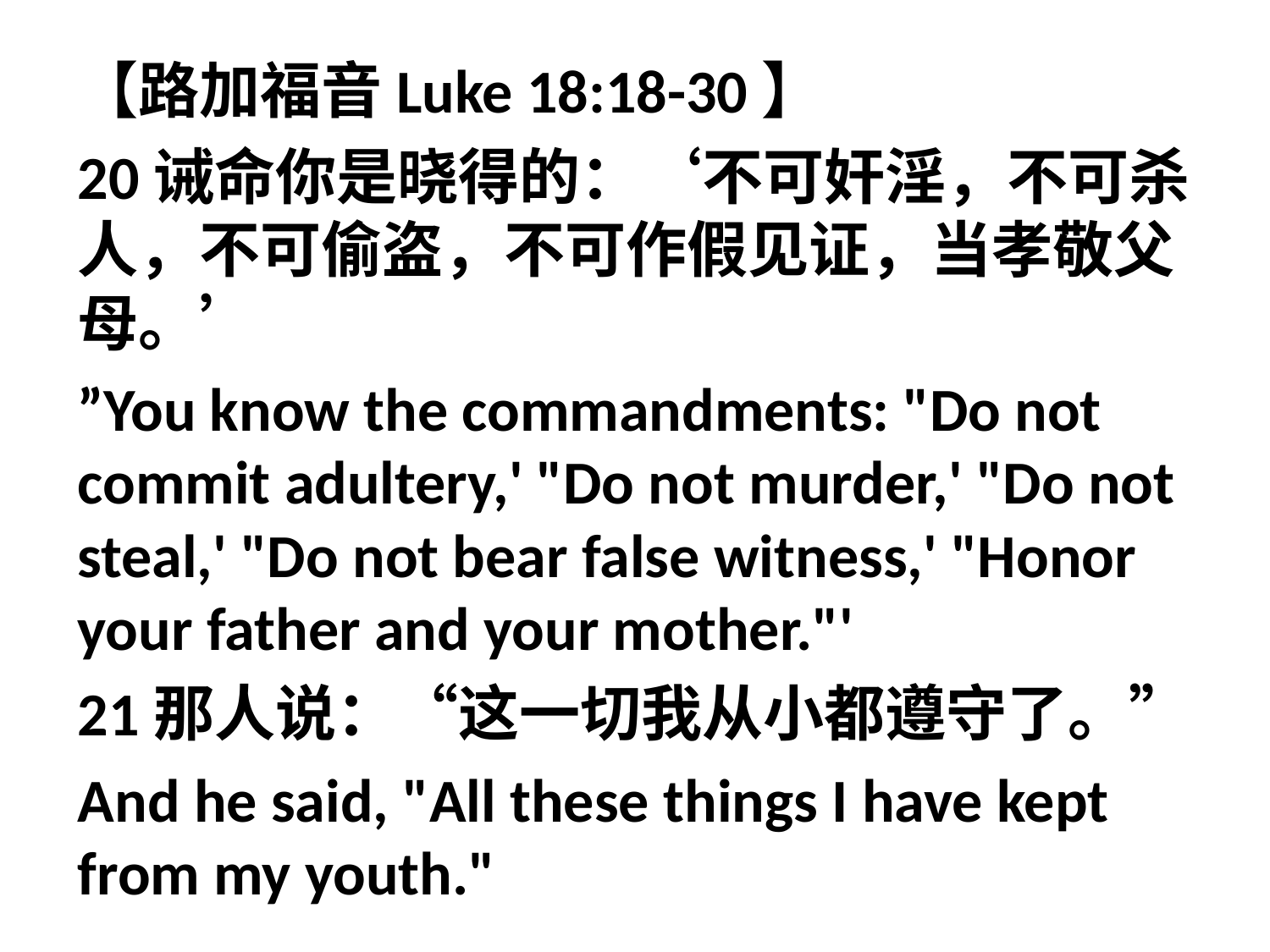

【路加福音Luke 18:18-30】
20诫命你是晓得的：‘不可奸淫，不可杀人，不可偷盗，不可作假见证，当孝敬父母。’
”You know the commandments: "Do not commit adultery,' "Do not murder,' "Do not steal,' "Do not bear false witness,' "Honor your father and your mother."'
21那人说：“这一切我从小都遵守了。”
And he said, "All these things I have kept from my youth."